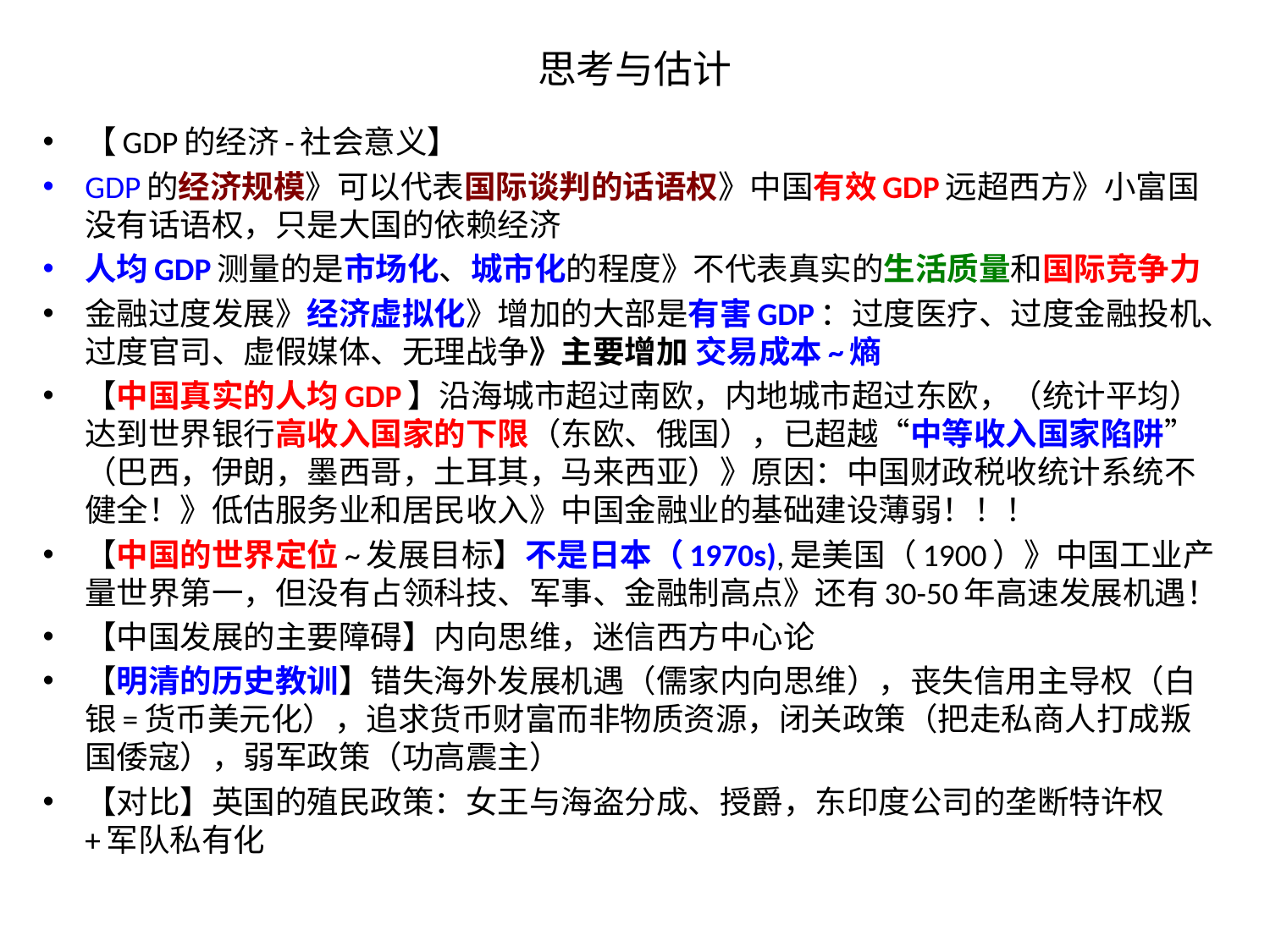

# 思考与估计
【GDP的经济-社会意义】
GDP的经济规模》可以代表国际谈判的话语权》中国有效GDP远超西方》小富国没有话语权，只是大国的依赖经济
人均GDP测量的是市场化、城市化的程度》不代表真实的生活质量和国际竞争力
金融过度发展》经济虚拟化》增加的大部是有害GDP：过度医疗、过度金融投机、过度官司、虚假媒体、无理战争》主要增加 交易成本~熵
【中国真实的人均GDP】沿海城市超过南欧，内地城市超过东欧，（统计平均）达到世界银行高收入国家的下限（东欧、俄国），已超越“中等收入国家陷阱”（巴西，伊朗，墨西哥，土耳其，马来西亚）》原因：中国财政税收统计系统不健全！》低估服务业和居民收入》中国金融业的基础建设薄弱！！！
【中国的世界定位~发展目标】不是日本（1970s),是美国（1900）》中国工业产量世界第一，但没有占领科技、军事、金融制高点》还有30-50年高速发展机遇！
【中国发展的主要障碍】内向思维，迷信西方中心论
【明清的历史教训】错失海外发展机遇（儒家内向思维），丧失信用主导权（白银=货币美元化），追求货币财富而非物质资源，闭关政策（把走私商人打成叛国倭寇），弱军政策（功高震主）
【对比】英国的殖民政策：女王与海盗分成、授爵，东印度公司的垄断特许权+军队私有化